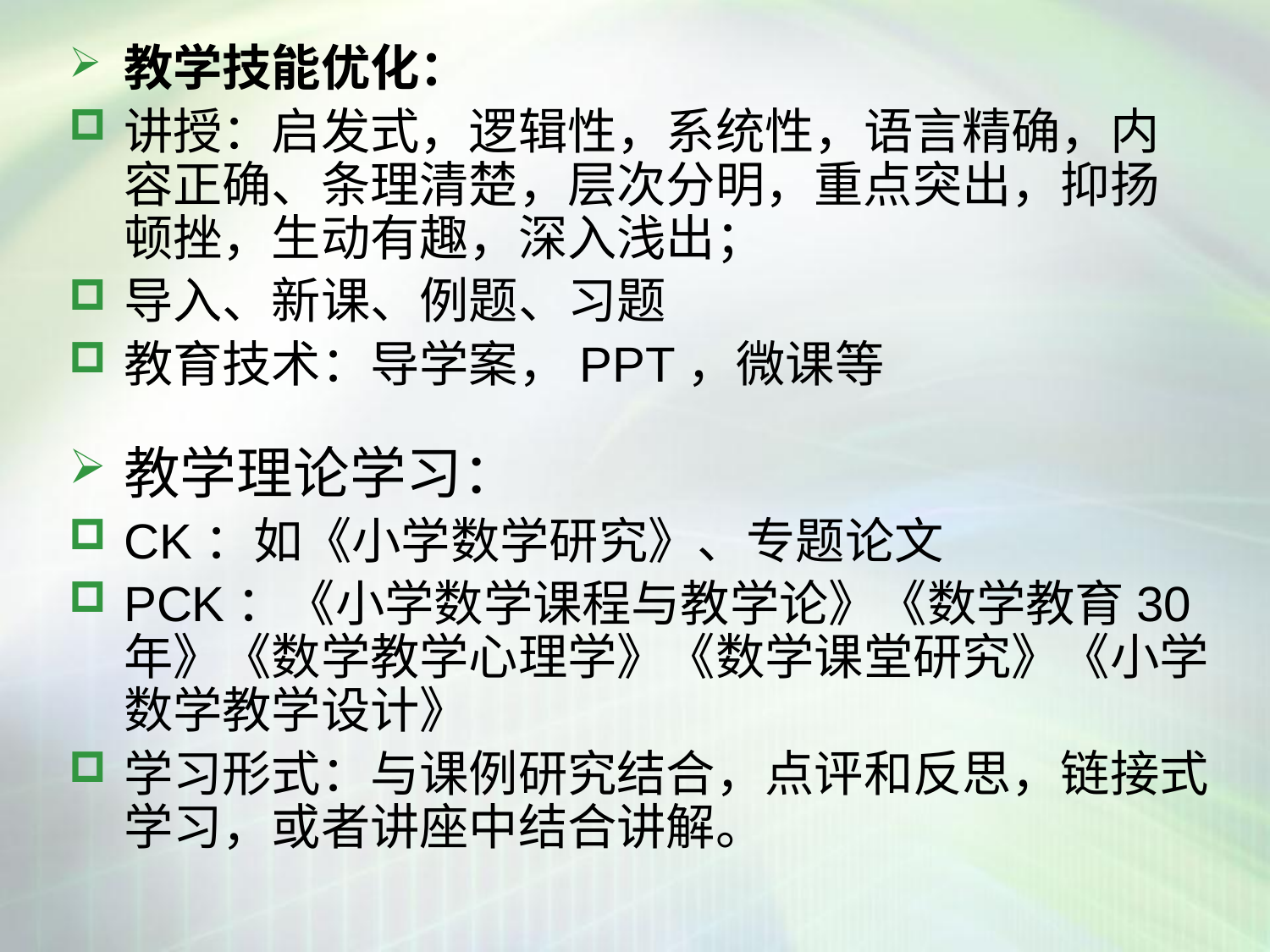

教学技能优化：
讲授：启发式，逻辑性，系统性，语言精确，内容正确、条理清楚，层次分明，重点突出，抑扬顿挫，生动有趣，深入浅出；
导入、新课、例题、习题
教育技术：导学案，PPT，微课等

教学理论学习：
CK：如《小学数学研究》、专题论文
PCK：《小学数学课程与教学论》《数学教育30年》《数学教学心理学》《数学课堂研究》《小学数学教学设计》
学习形式：与课例研究结合，点评和反思，链接式学习，或者讲座中结合讲解。